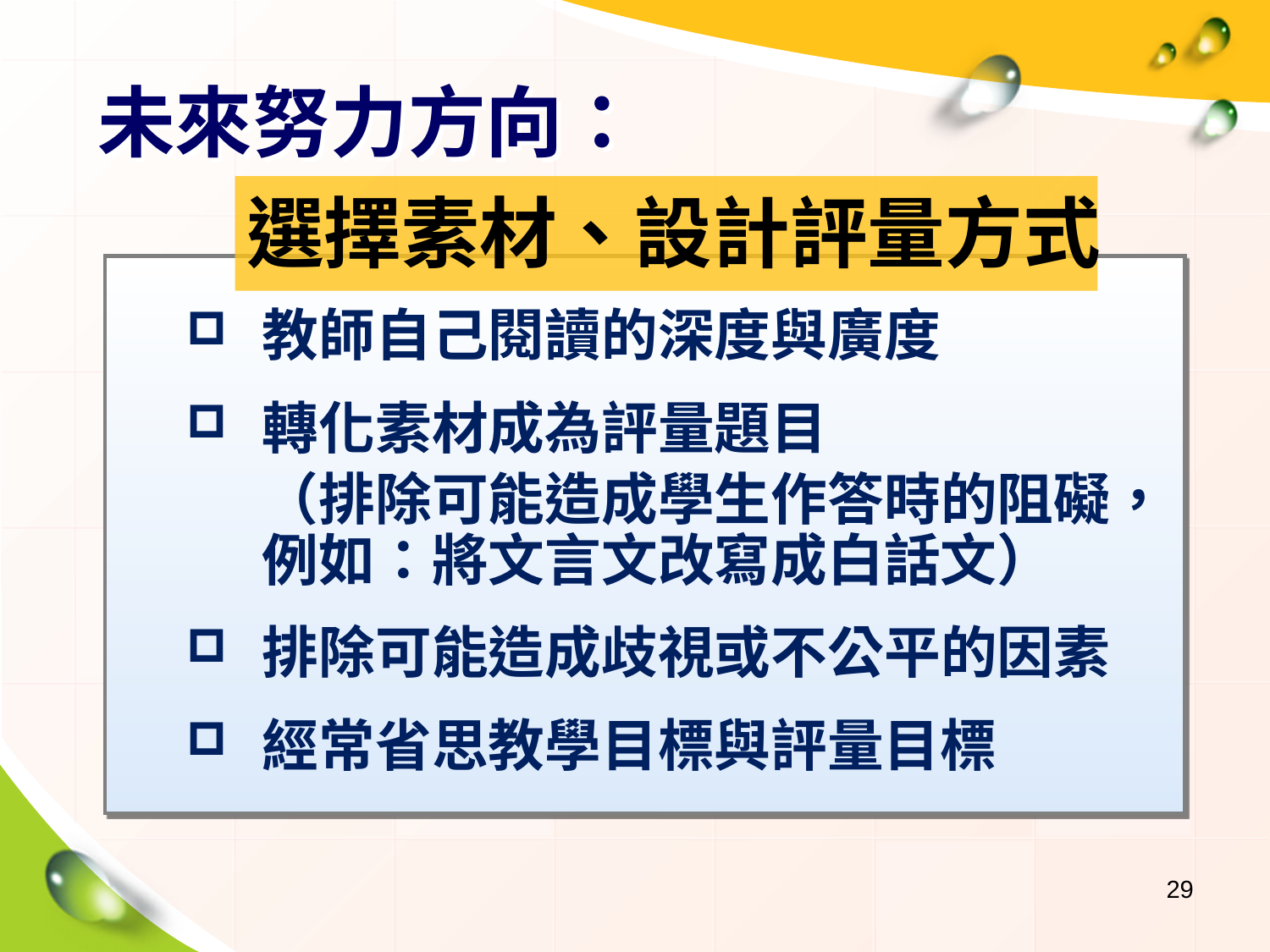

# 未來努力方向：

選擇素材、設計評量方式

教師自己閱讀的深度與廣度
轉化素材成為評量題目
（排除可能造成學生作答時的阻礙，例如：將文言文改寫成白話文）
排除可能造成歧視或不公平的因素
經常省思教學目標與評量目標
29